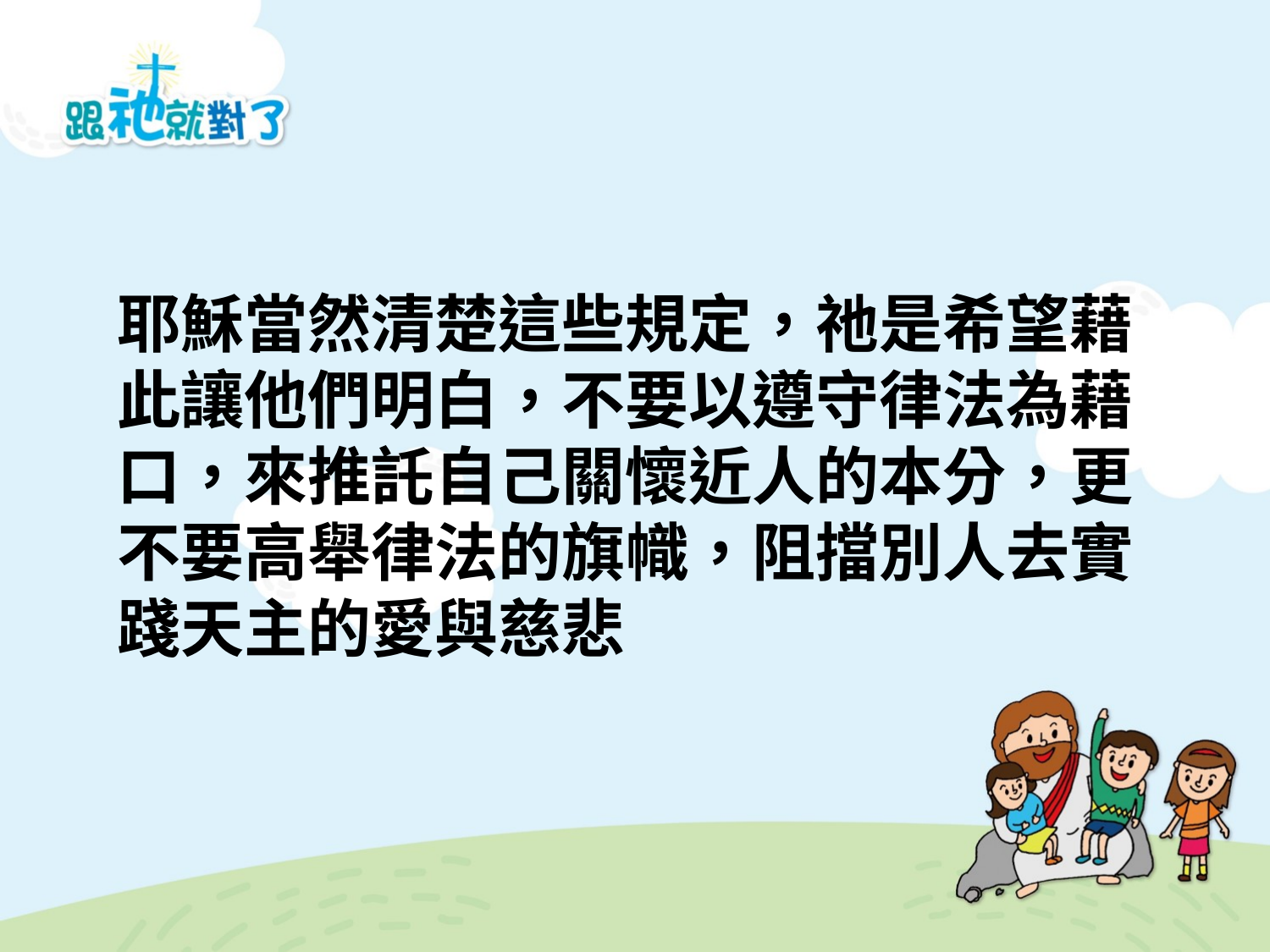

耶穌當然清楚這些規定，祂是希望藉此讓他們明白，不要以遵守律法為藉口，來推託自己關懷近人的本分，更不要高舉律法的旗幟，阻擋別人去實踐天主的愛與慈悲